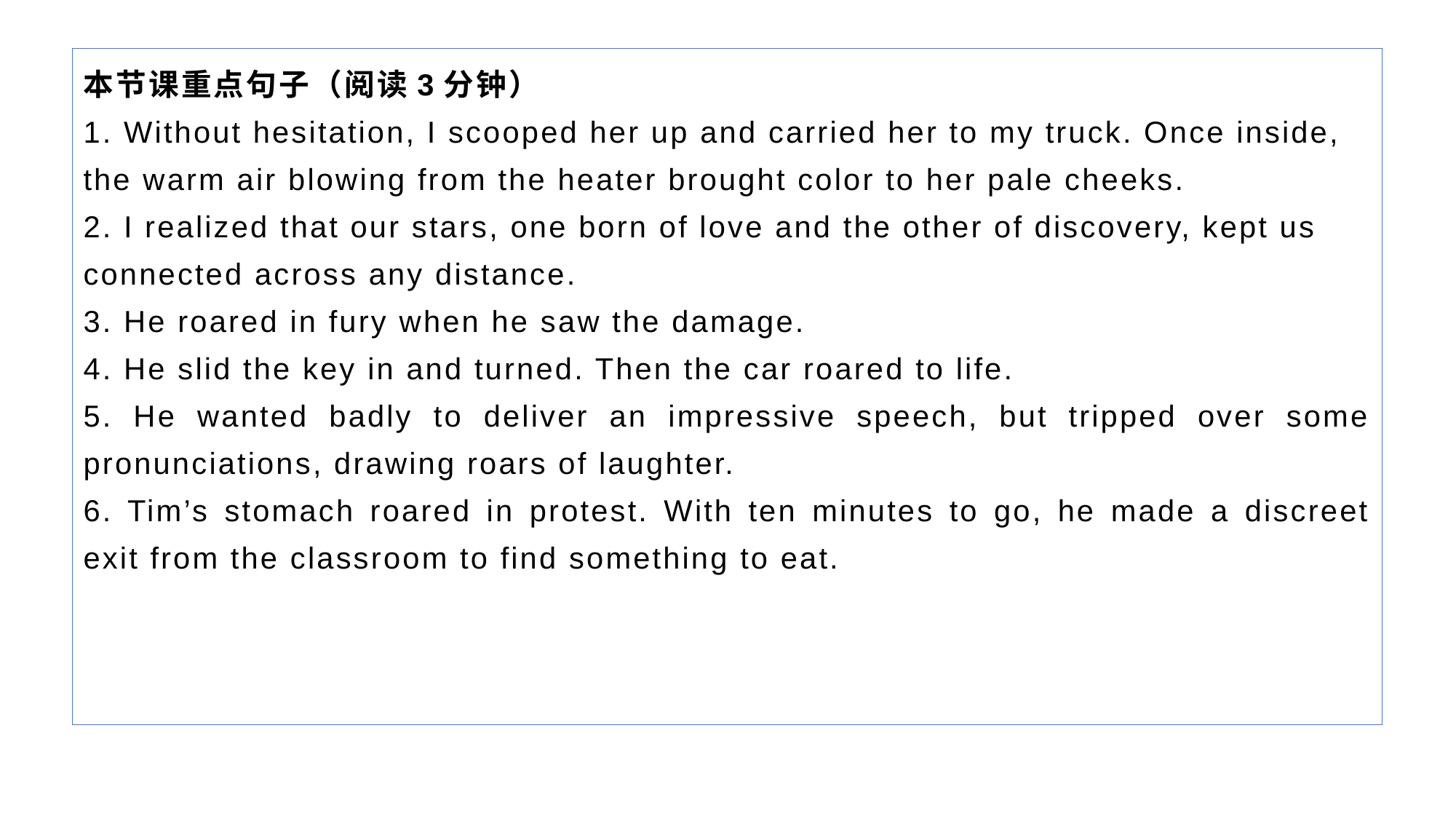

本节课重点句子（阅读3分钟）
1. Without hesitation, I scooped her up and carried her to my truck. Once inside, the warm air blowing from the heater brought color to her pale cheeks.
2. I realized that our stars, one born of love and the other of discovery, kept us connected across any distance.
3. He roared in fury when he saw the damage.
4. He slid the key in and turned. Then the car roared to life.
5. He wanted badly to deliver an impressive speech, but tripped over some pronunciations, drawing roars of laughter.
6. Tim’s stomach roared in protest. With ten minutes to go, he made a discreet exit from the classroom to find something to eat.